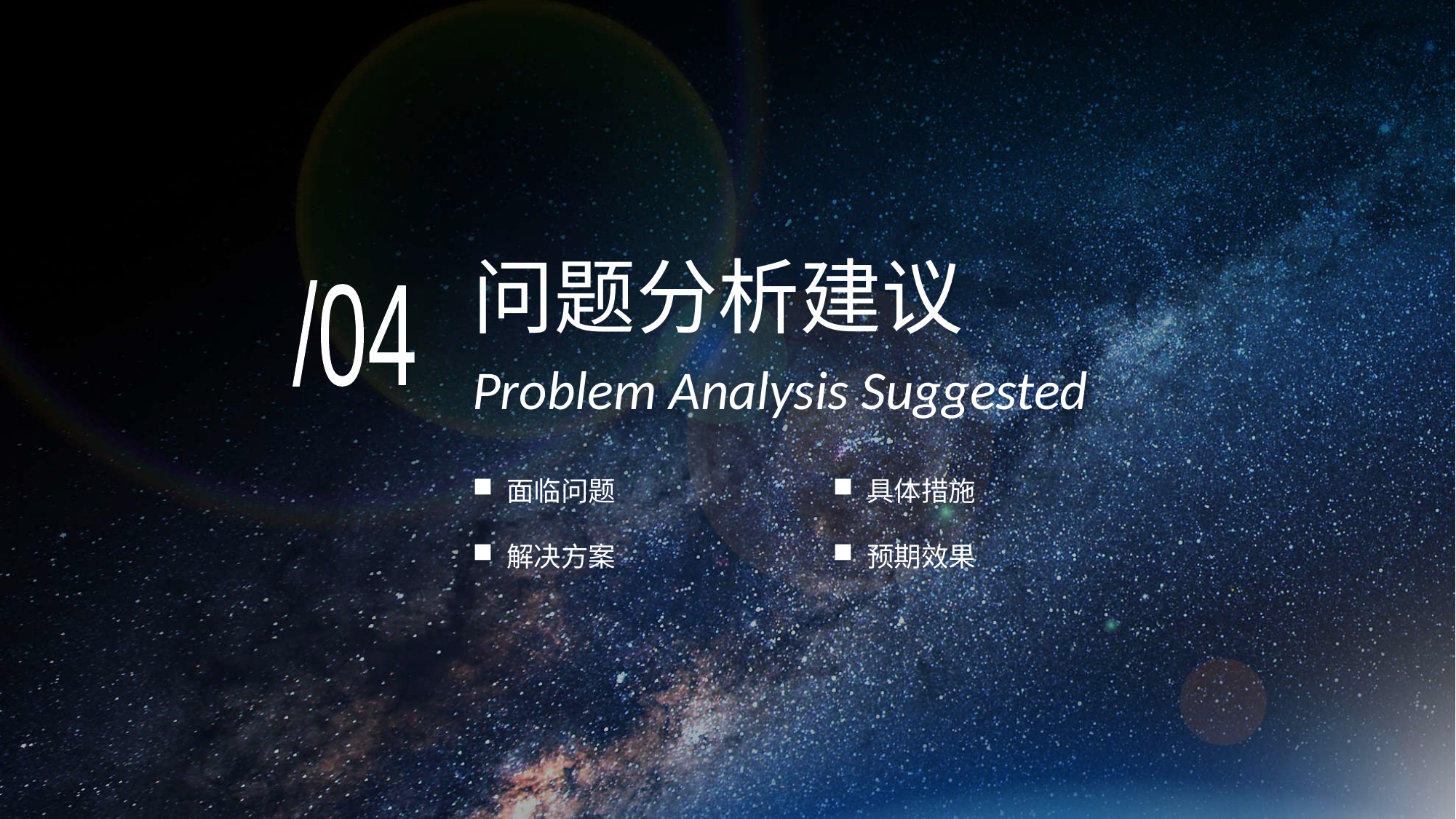

问题分析建议
Problem Analysis Suggested
/04
面临问题
解决方案
具体措施
预期效果